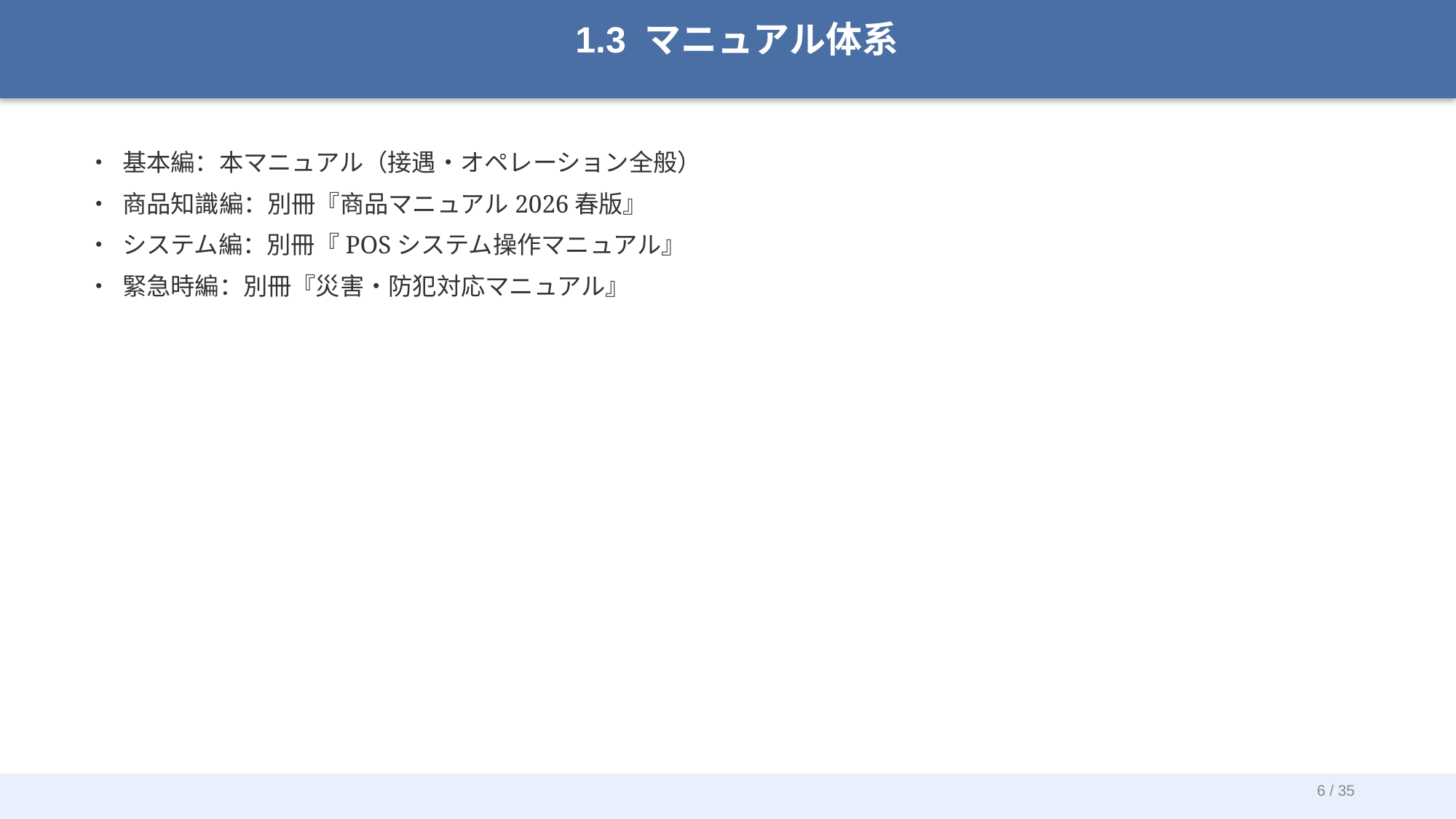

1.3 マニュアル体系
• 基本編：本マニュアル（接遇・オペレーション全般）
• 商品知識編：別冊『商品マニュアル2026春版』
• システム編：別冊『POSシステム操作マニュアル』
• 緊急時編：別冊『災害・防犯対応マニュアル』

6 / 35